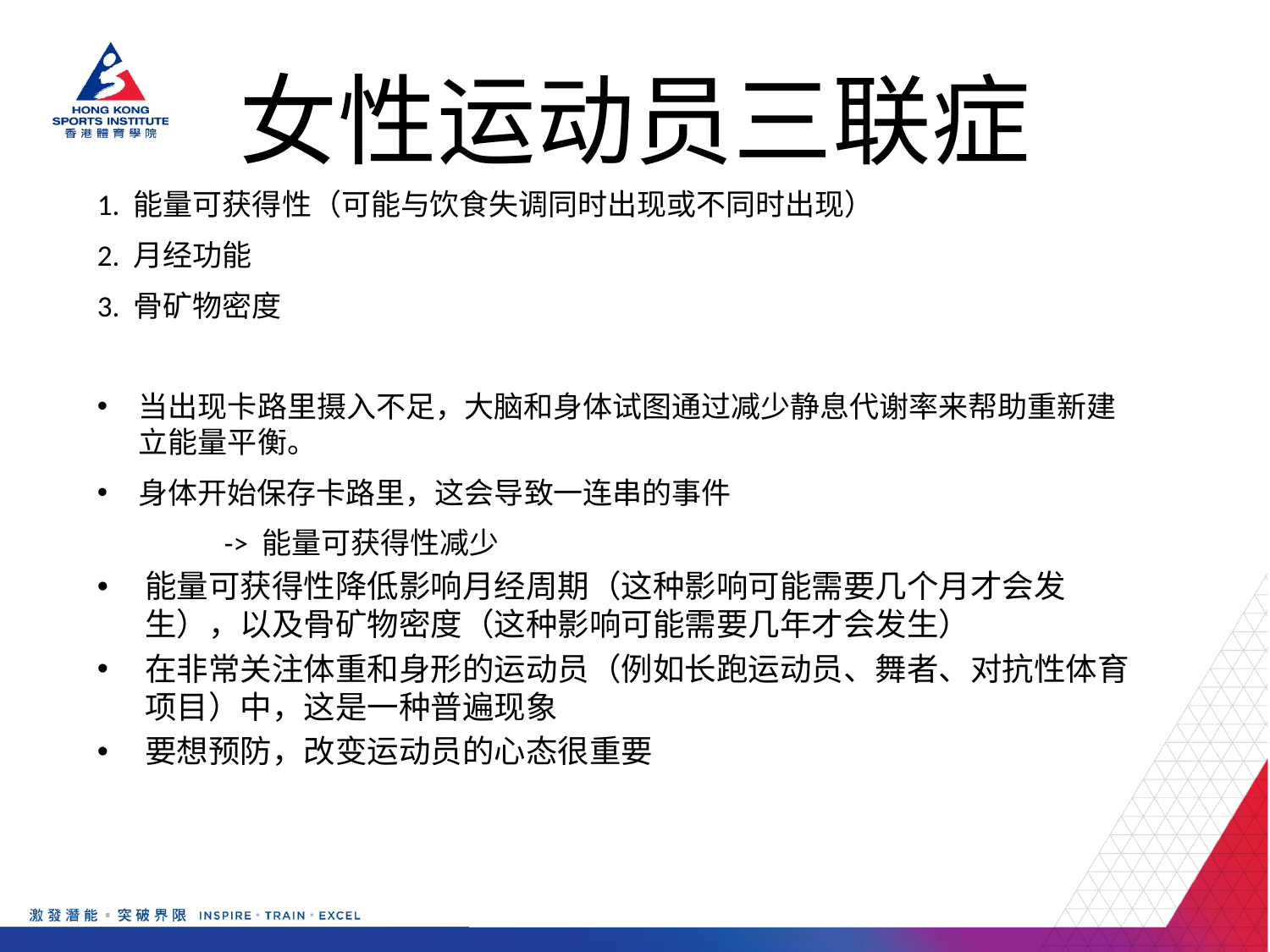

# 女性运动员三联症
1. 能量可获得性（可能与饮食失调同时出现或不同时出现）
2. 月经功能
3. 骨矿物密度

当出现卡路里摄入不足，大脑和身体试图通过减少静息代谢率来帮助重新建立能量平衡。
身体开始保存卡路里，这会导致一连串的事件
	-> 能量可获得性减少
能量可获得性降低影响月经周期（这种影响可能需要几个月才会发生），以及骨矿物密度（这种影响可能需要几年才会发生）
在非常关注体重和身形的运动员（例如长跑运动员、舞者、对抗性体育项目）中，这是一种普遍现象
要想预防，改变运动员的心态很重要